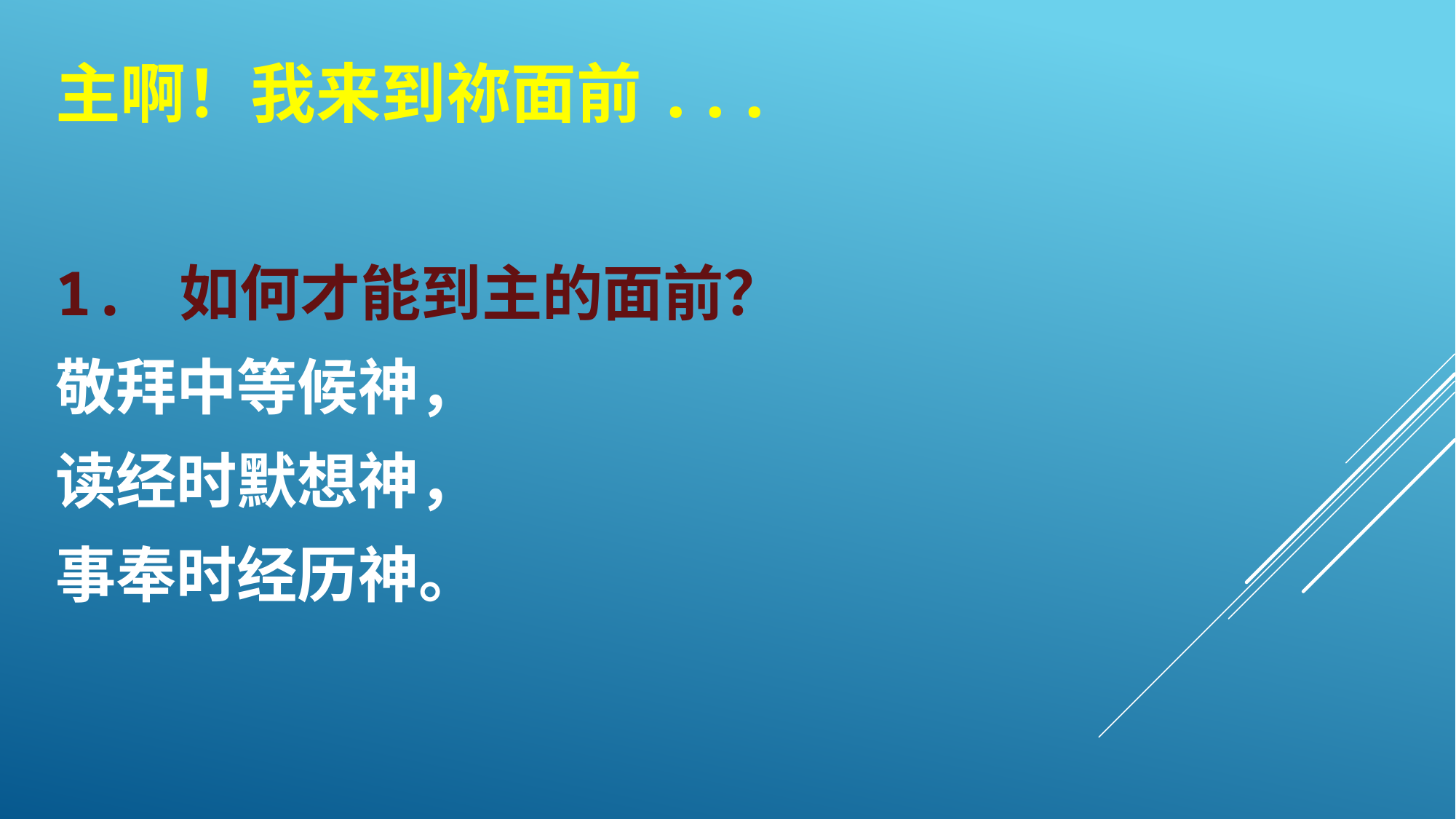

# 主啊！我来到祢面前...
1. 如何才能到主的面前？
敬拜中等候神，
读经时默想神，
事奉时经历神。